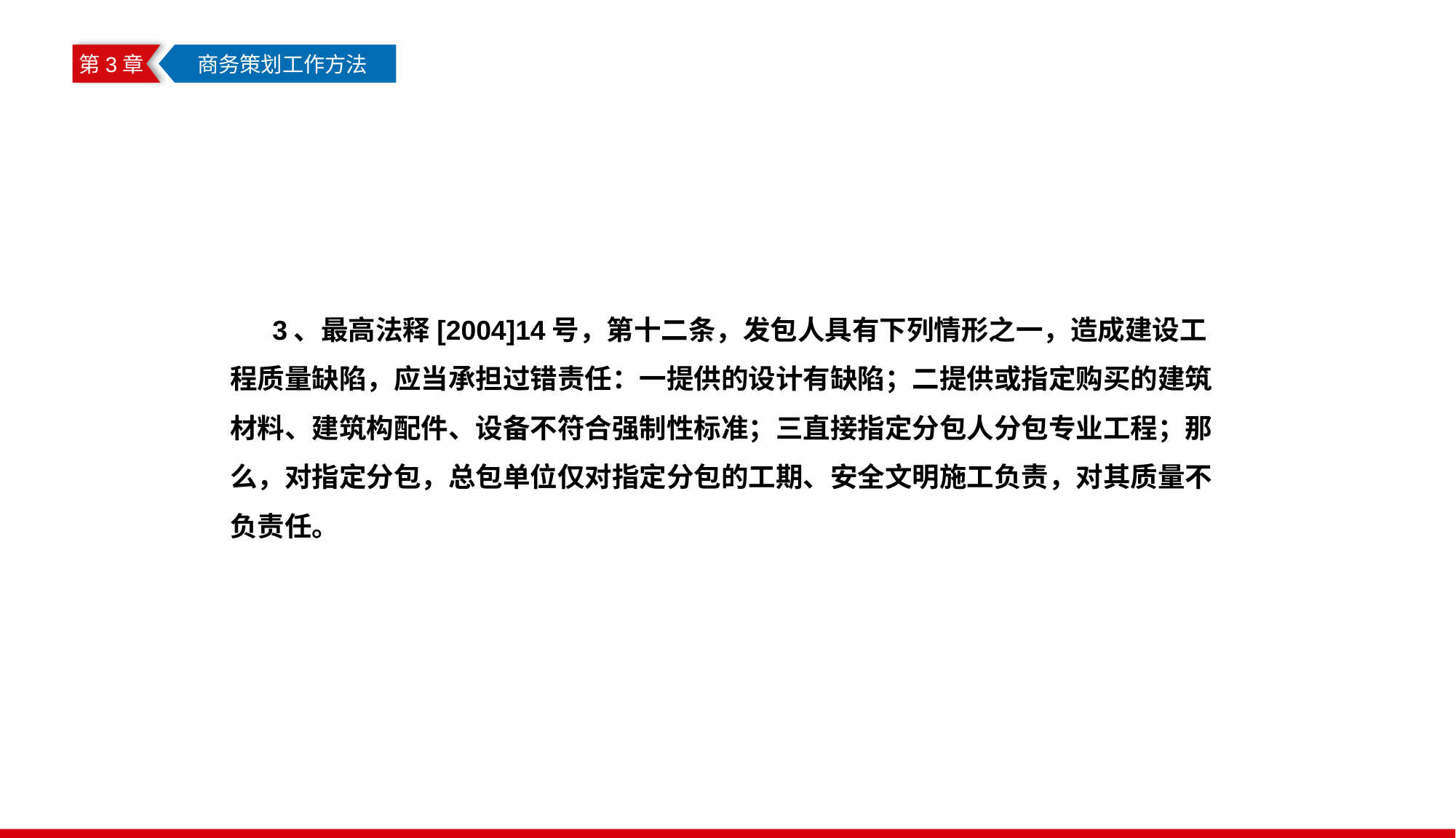

第3章
    商务策划工作方法
3、最高法释[2004]14号，第十二条，发包人具有下列情形之一，造成建设工程质量缺陷，应当承担过错责任：一提供的设计有缺陷；二提供或指定购买的建筑材料、建筑构配件、设备不符合强制性标准；三直接指定分包人分包专业工程；那么，对指定分包，总包单位仅对指定分包的工期、安全文明施工负责，对其质量不负责任。